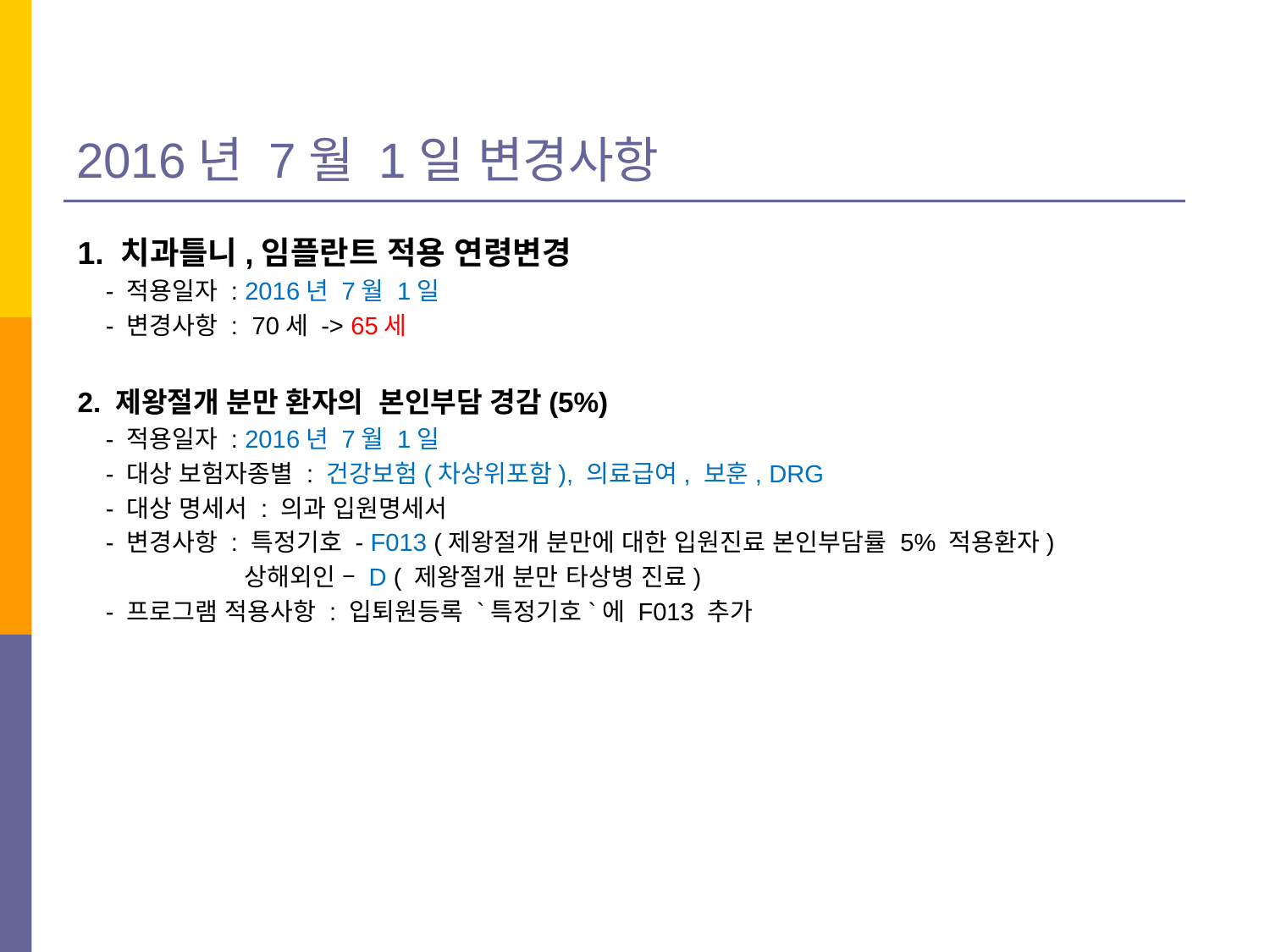

# 2016년 7월 1일 변경사항
1. 치과틀니,임플란트 적용 연령변경
    - 적용일자 : 2016년 7월 1일
    - 변경사항 :  70세 -> 65세

2. 제왕절개 분만 환자의  본인부담 경감(5%)
    - 적용일자 : 2016년 7월 1일
    - 대상 보험자종별 : 건강보험(차상위포함), 의료급여, 보훈, DRG
    - 대상 명세서 : 의과 입원명세서
    - 변경사항 : 특정기호 - F013 (제왕절개 분만에 대한 입원진료 본인부담률 5% 적용환자)
                       상해외인 – D ( 제왕절개 분만 타상병 진료)
    - 프로그램 적용사항 : 입퇴원등록 `특정기호`에 F013 추가